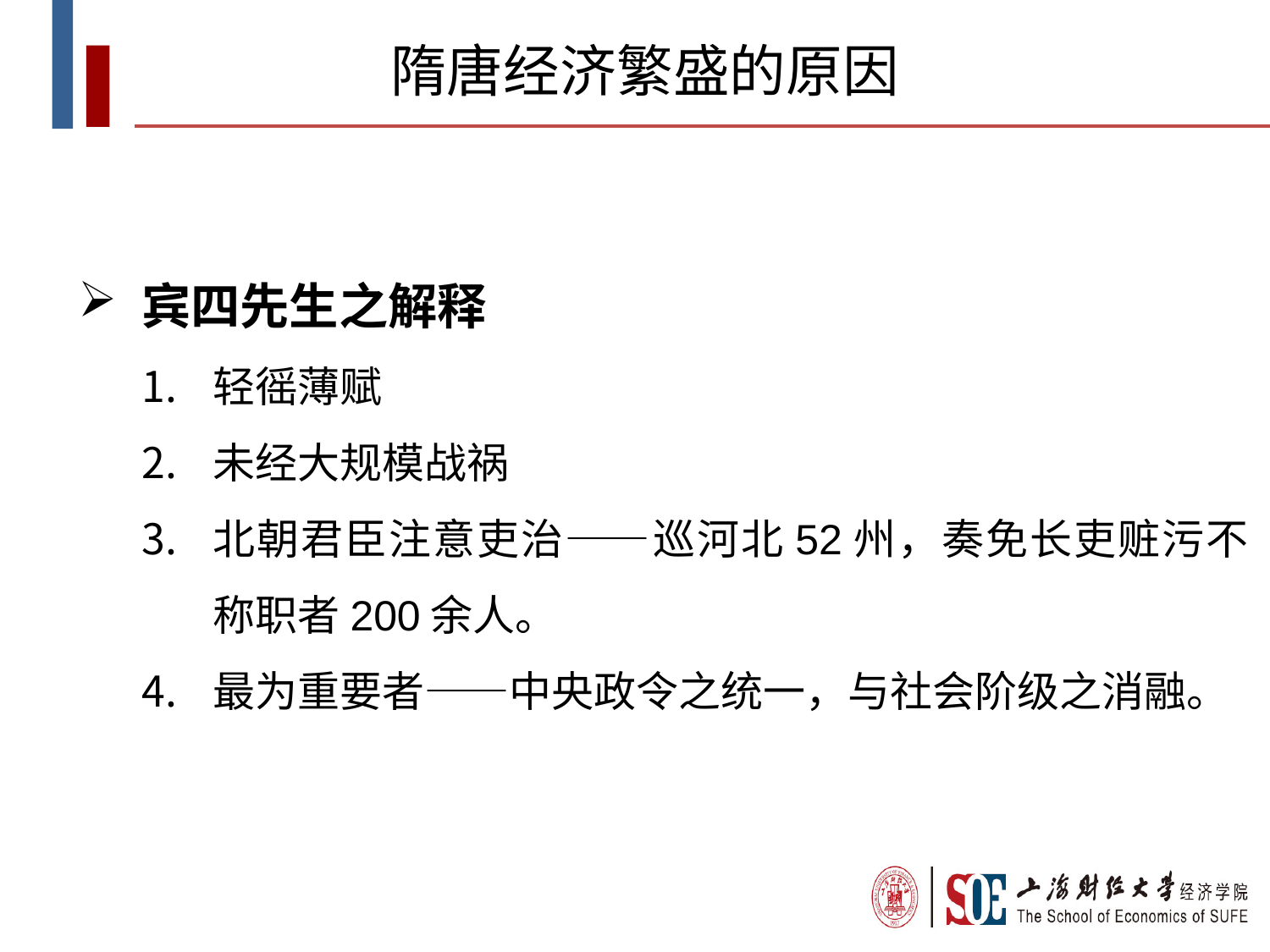

隋唐经济繁盛的原因

宾四先生之解释
轻徭薄赋
未经大规模战祸
北朝君臣注意吏治——巡河北52州，奏免长吏赃污不称职者200余人。
最为重要者——中央政令之统一，与社会阶级之消融。